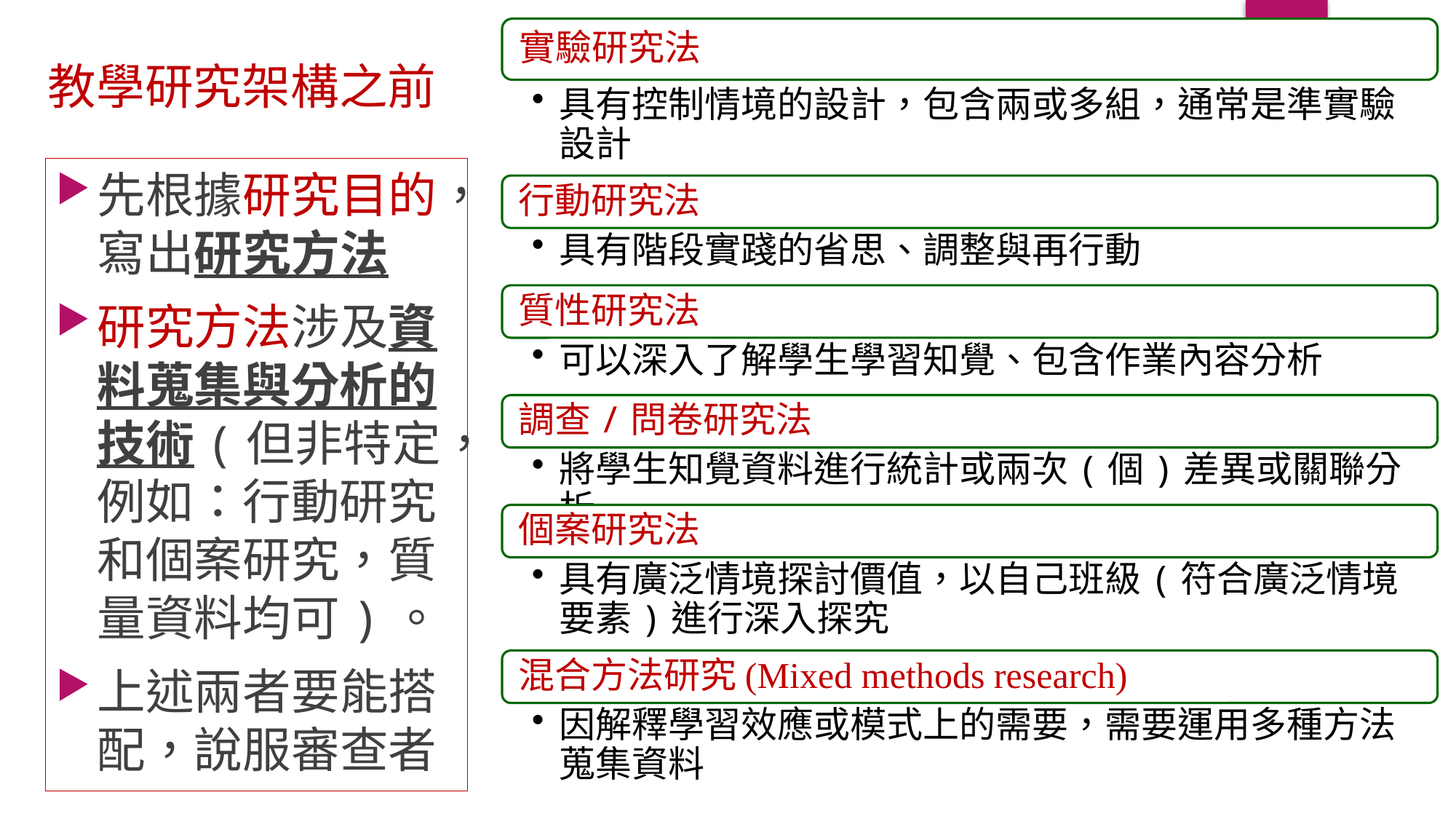

實驗研究法
具有控制情境的設計，包含兩或多組，通常是準實驗設計
行動研究法
具有階段實踐的省思、調整與再行動
質性研究法
可以深入了解學生學習知覺、包含作業內容分析
調查/問卷研究法
將學生知覺資料進行統計或兩次(個)差異或關聯分析
個案研究法
具有廣泛情境探討價值，以自己班級(符合廣泛情境要素)進行深入探究
混合方法研究(Mixed methods research)
因解釋學習效應或模式上的需要，需要運用多種方法蒐集資料
50
教學研究架構之前
先根據研究目的，寫出研究方法
研究方法涉及資料蒐集與分析的技術(但非特定，例如：行動研究和個案研究，質量資料均可)。
上述兩者要能搭配，說服審查者